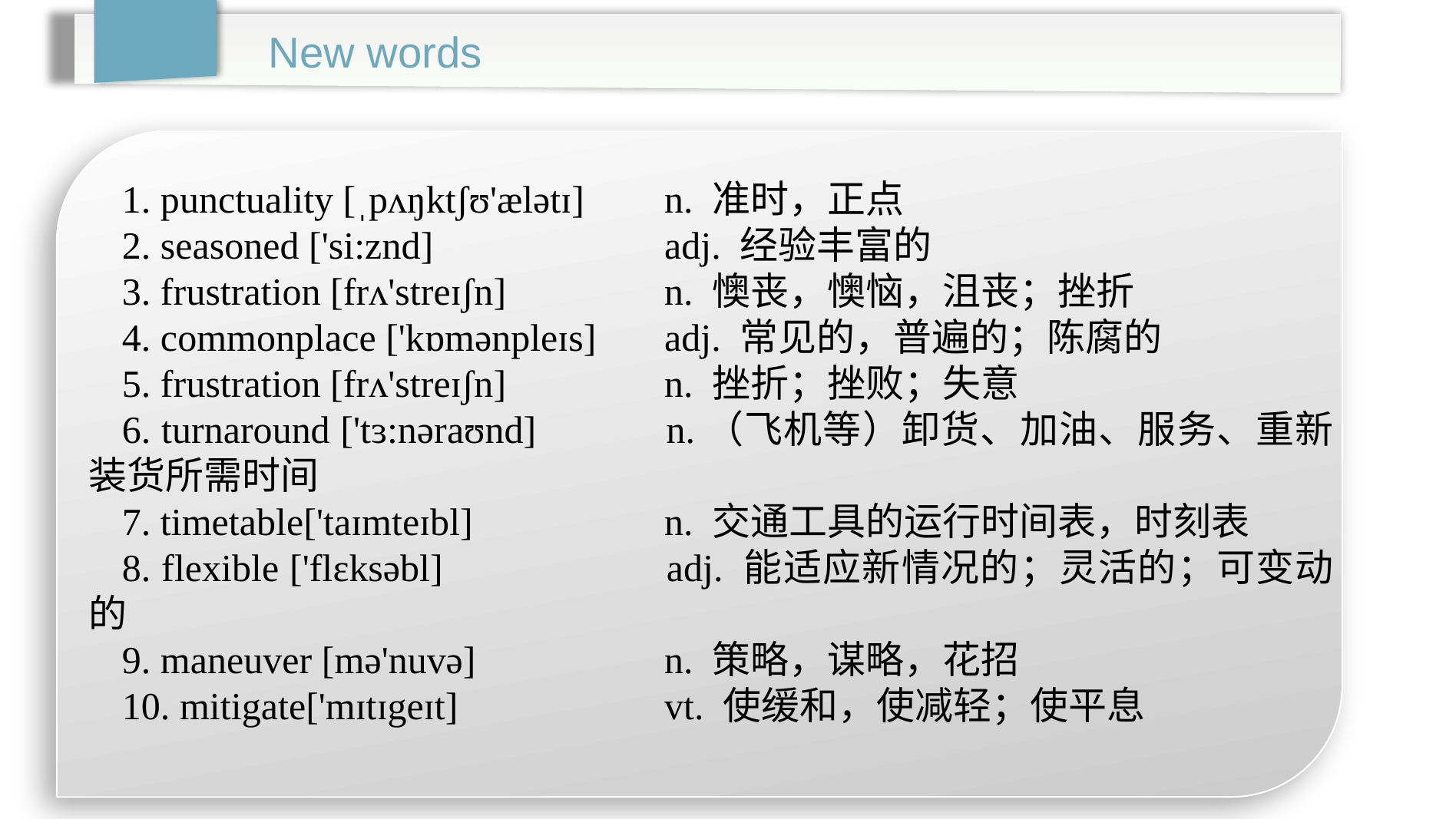

New words

1. punctuality [ˌpʌŋktʃʊ'ælətɪ]	n. 准时，正点
2. seasoned ['si:znd]			adj. 经验丰富的
3. frustration [frʌ'streɪʃn]		n. 懊丧，懊恼，沮丧；挫折
4. commonplace ['kɒmənpleɪs]	adj. 常见的，普遍的；陈腐的
5. frustration [frʌ'streɪʃn]		n. 挫折；挫败；失意
6. turnaround ['tɜ:nəraʊnd]		n.（飞机等）卸货、加油、服务、重新装货所需时间
7. timetable['taɪmteɪbl]		n. 交通工具的运行时间表，时刻表
8. flexible ['flɛksəbl]		adj. 能适应新情况的；灵活的；可变动的
9. maneuver [mə'nuvə]		n. 策略，谋略，花招
10. mitigate['mɪtɪgeɪt]		vt. 使缓和，使减轻；使平息